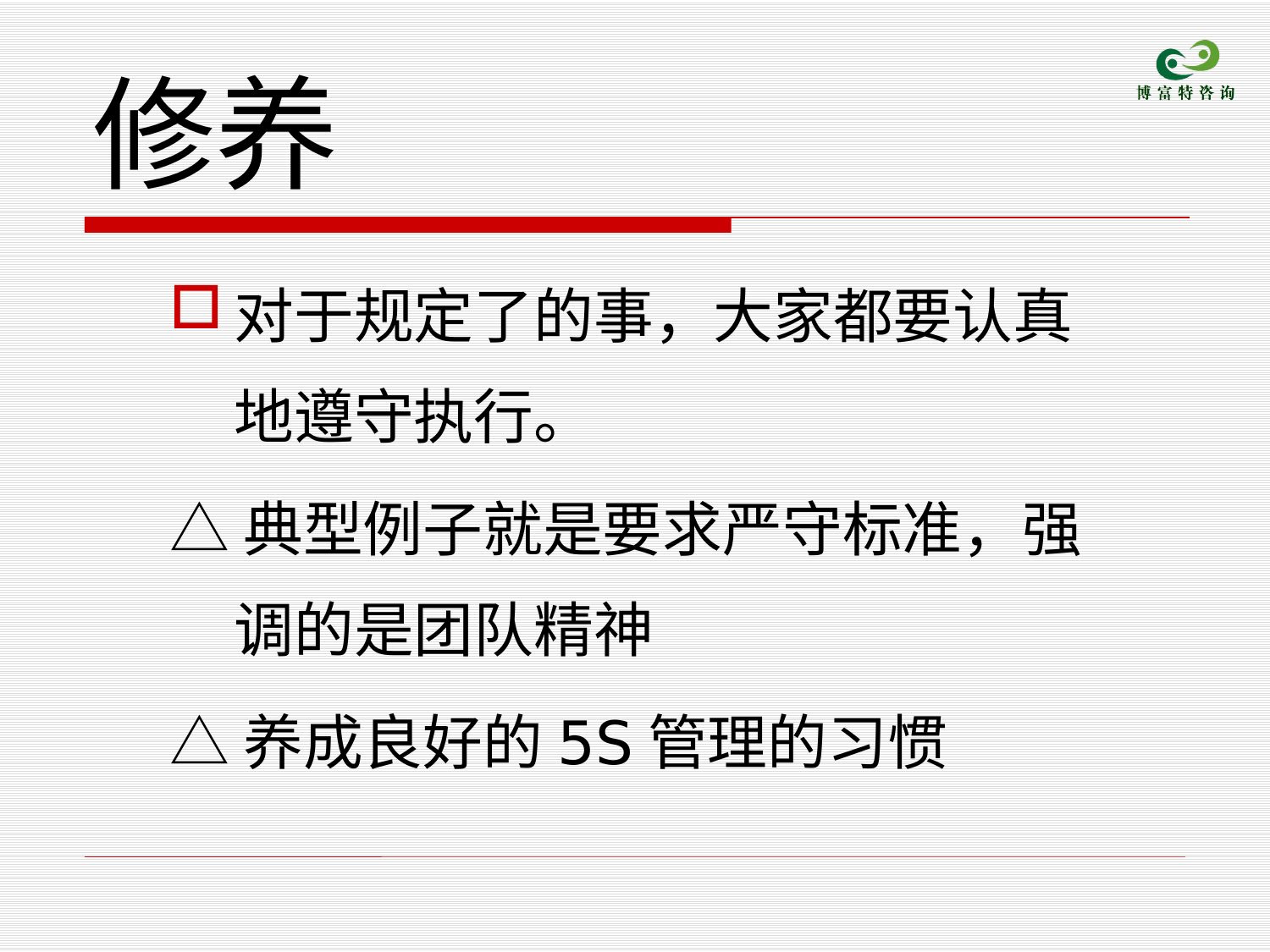

# 修养
对于规定了的事，大家都要认真地遵守执行。
△典型例子就是要求严守标准，强调的是团队精神
△养成良好的5S管理的习惯
13